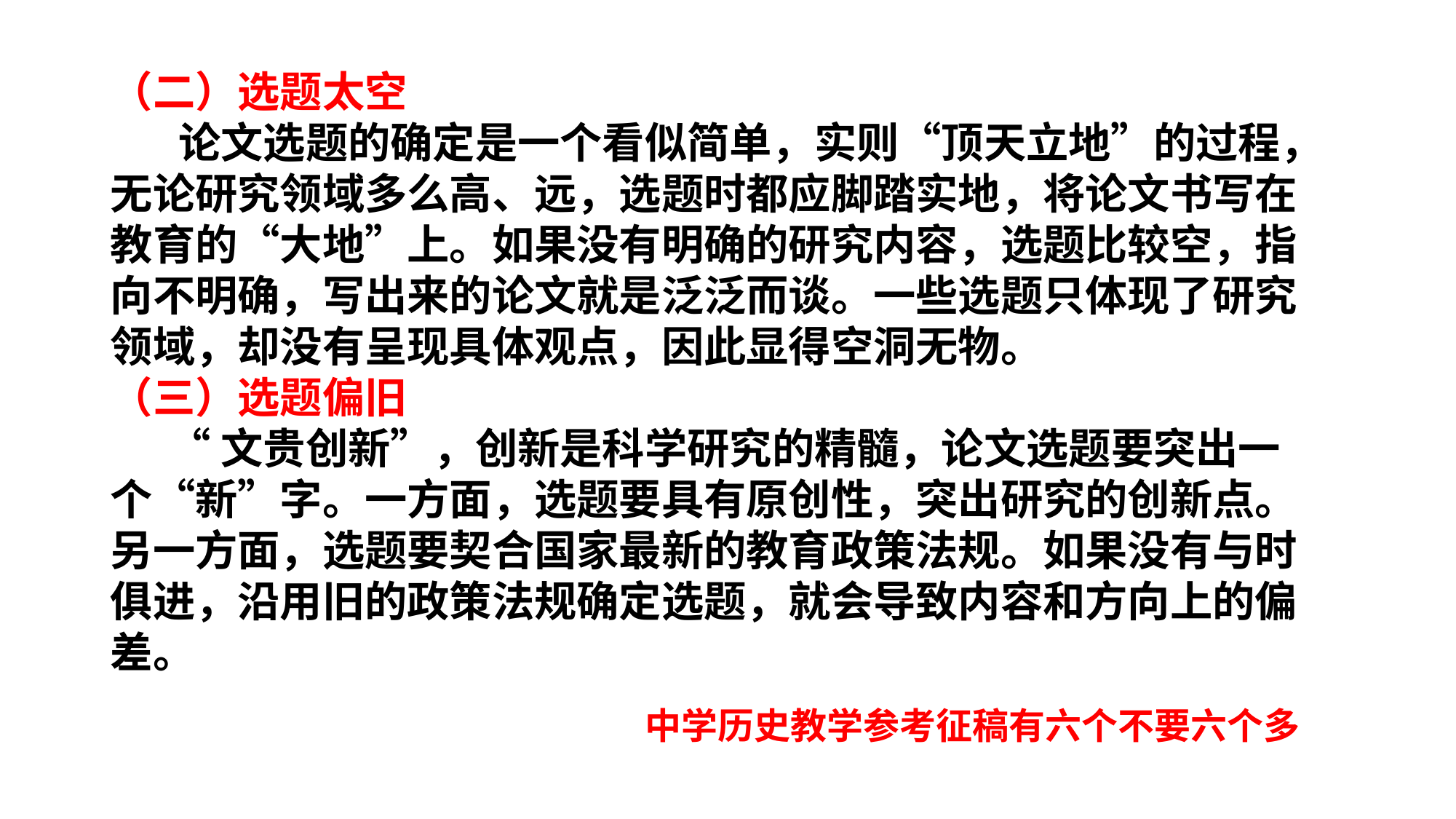

（二）选题太空
      论文选题的确定是一个看似简单，实则“顶天立地”的过程，无论研究领域多么高、远，选题时都应脚踏实地，将论文书写在教育的“大地”上。如果没有明确的研究内容，选题比较空，指向不明确，写出来的论文就是泛泛而谈。一些选题只体现了研究领域，却没有呈现具体观点，因此显得空洞无物。
（三）选题偏旧
      “文贵创新”，创新是科学研究的精髓，论文选题要突出一个“新”字。一方面，选题要具有原创性，突出研究的创新点。另一方面，选题要契合国家最新的教育政策法规。如果没有与时俱进，沿用旧的政策法规确定选题，就会导致内容和方向上的偏差。
中学历史教学参考征稿有六个不要六个多